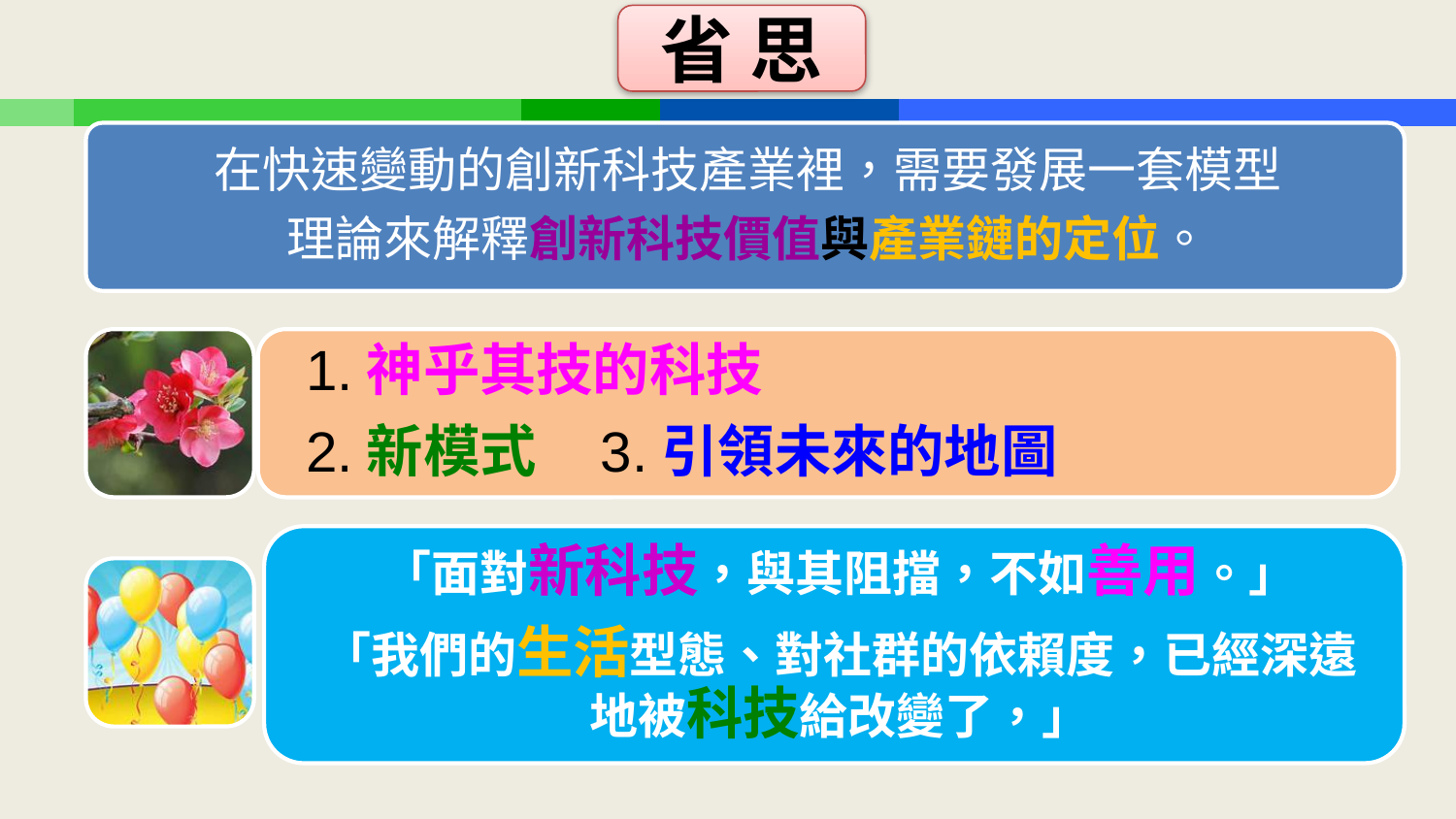

省 思
在快速變動的創新科技產業裡，需要發展一套模型
理論來解釋創新科技價值與產業鏈的定位。
1.神乎其技的科技
2.新模式    3.引領未來的地圖
「面對新科技，與其阻擋，不如善用。」
「我們的生活型態、對社群的依賴度，已經深遠地被科技給改變了，」